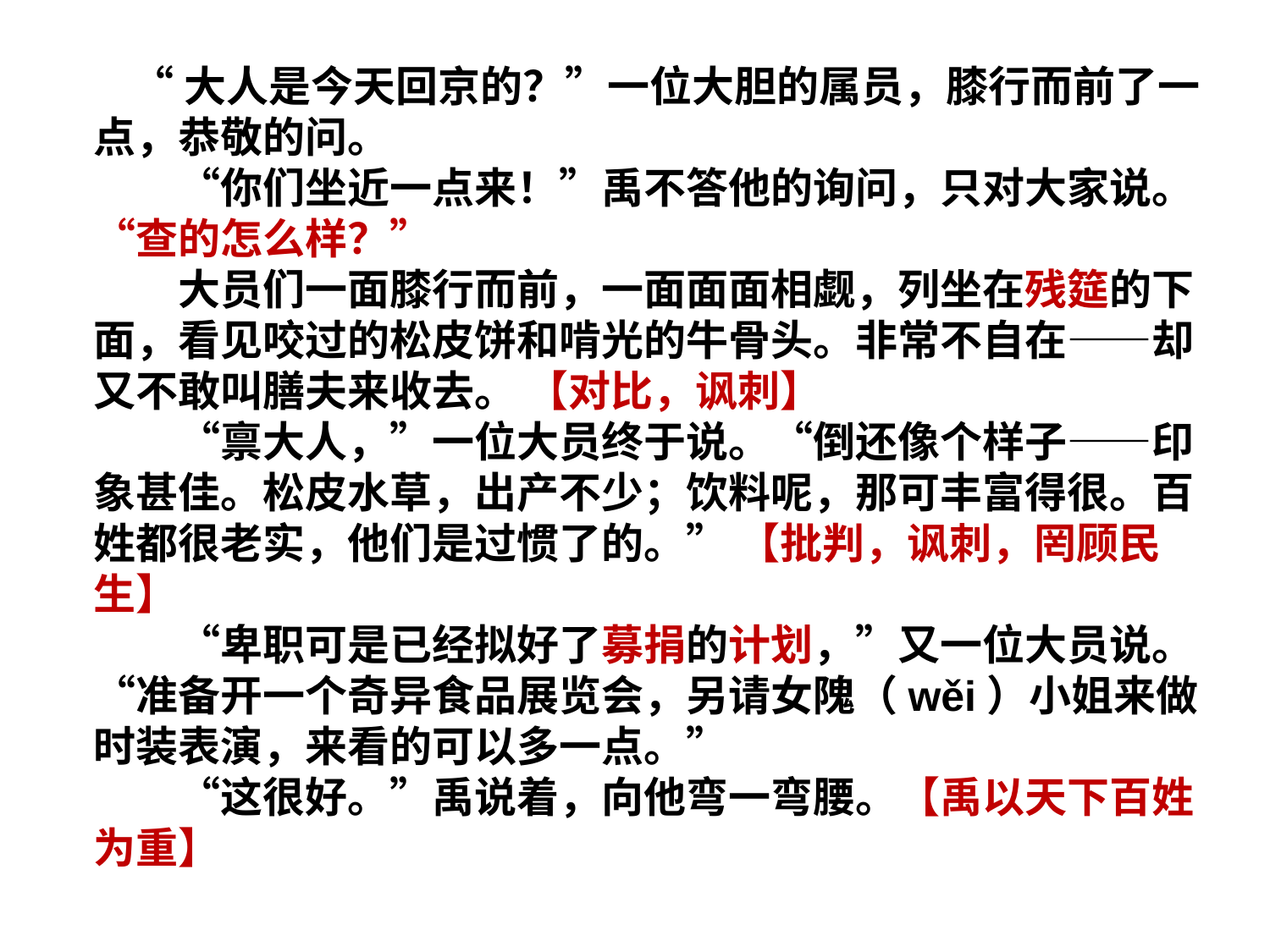

“大人是今天回京的？”一位大胆的属员，膝行而前了一点，恭敬的问。
　　“你们坐近一点来！”禹不答他的询问，只对大家说。“查的怎么样？”
　　大员们一面膝行而前，一面面面相觑，列坐在残筵的下面，看见咬过的松皮饼和啃光的牛骨头。非常不自在——却又不敢叫膳夫来收去。 【对比，讽刺】
　　“禀大人，”一位大员终于说。“倒还像个样子——印象甚佳。松皮水草，出产不少；饮料呢，那可丰富得很。百姓都很老实，他们是过惯了的。” 【批判，讽刺，罔顾民生】
　　“卑职可是已经拟好了募捐的计划，”又一位大员说。“准备开一个奇异食品展览会，另请女隗（wěi）小姐来做时装表演，来看的可以多一点。”
　　“这很好。”禹说着，向他弯一弯腰。【禹以天下百姓为重】